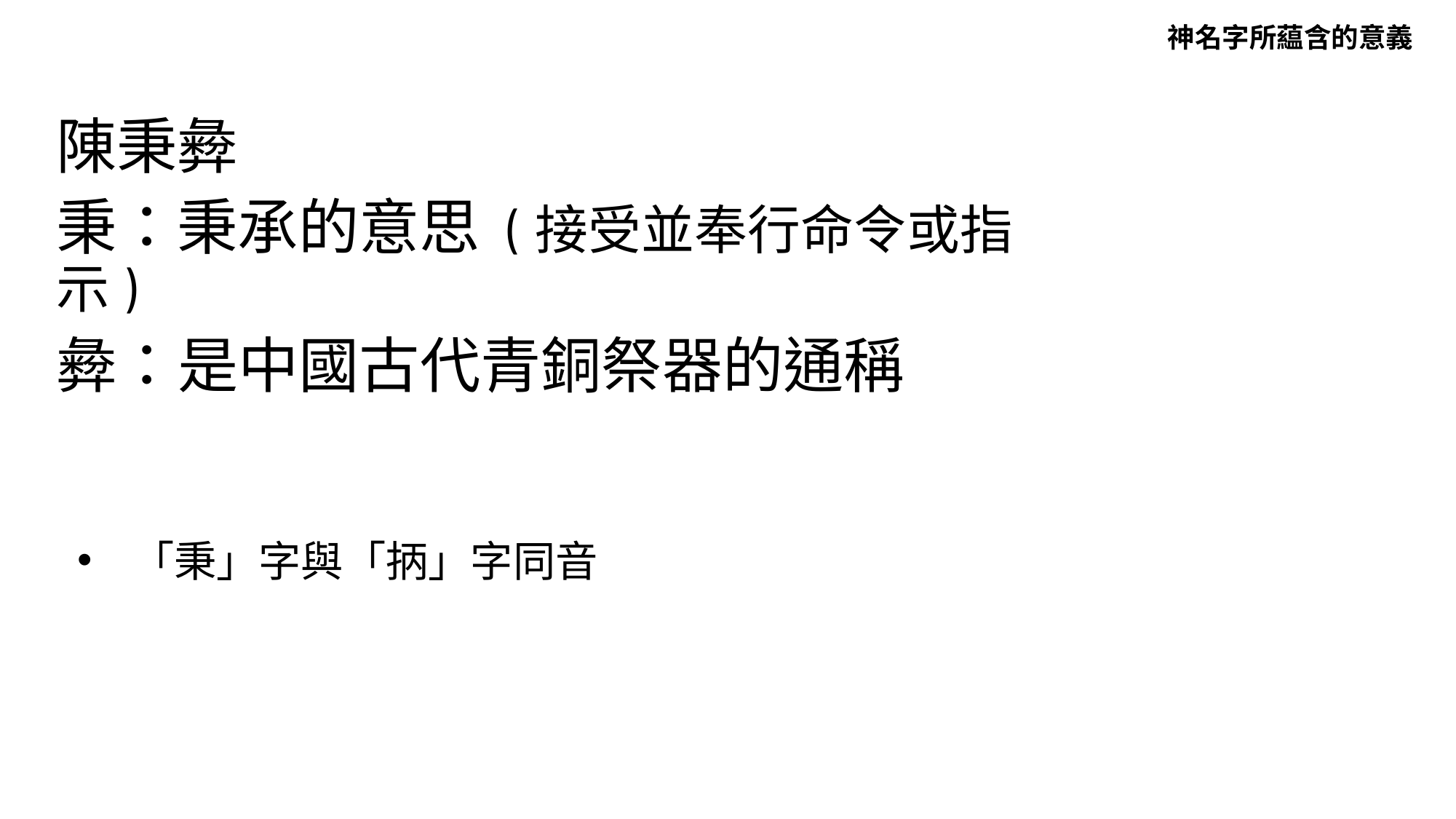

神名字所藴含的意義
陳秉彜
秉：秉承的意思 (接受並奉行命令或指示)
彜：是中國古代青銅祭器的通稱

「秉」字與「抦」字同音